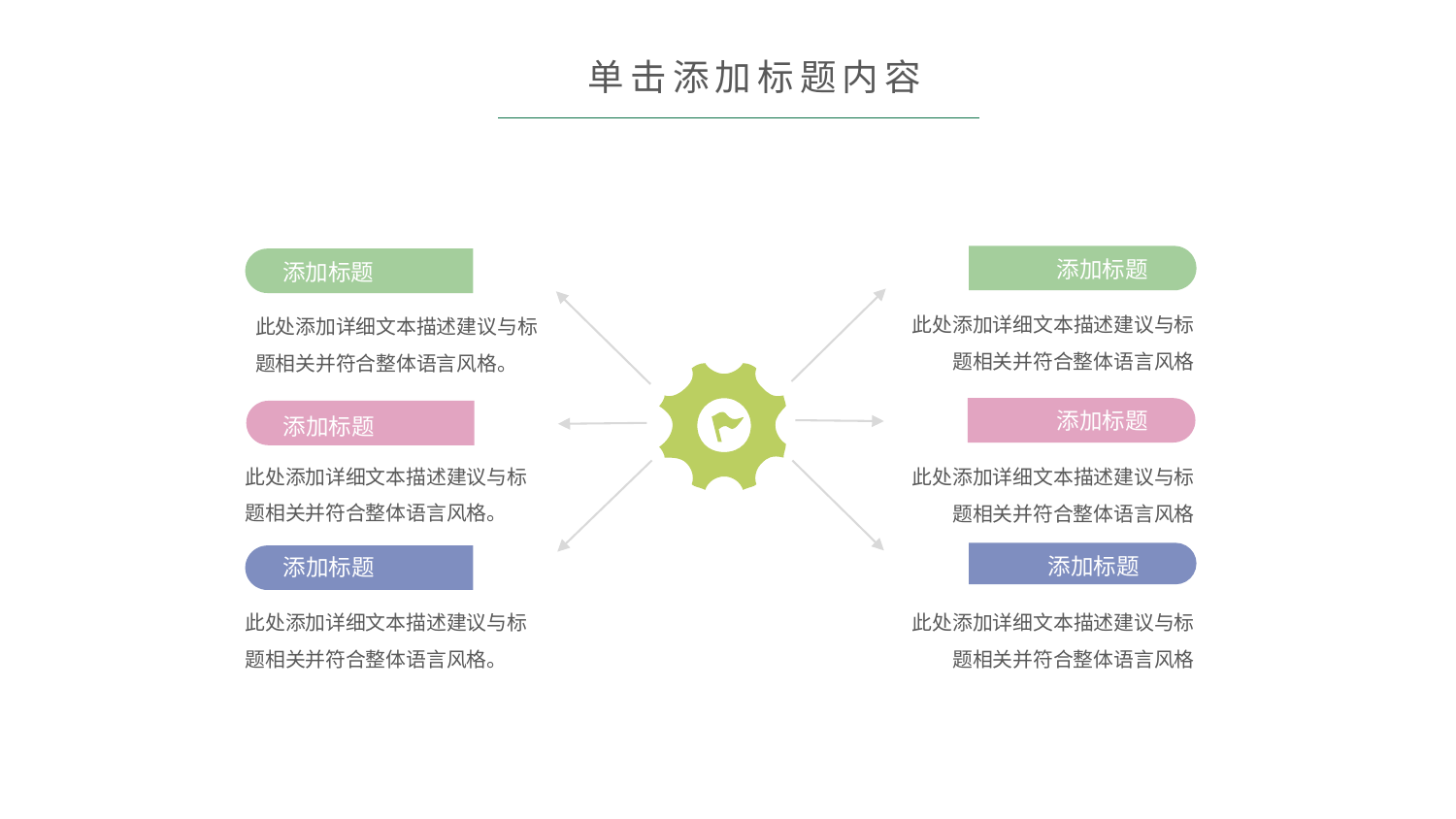

单击添加标题内容

添加标题
添加标题
此处添加详细文本描述建议与标题相关并符合整体语言风格
此处添加详细文本描述建议与标题相关并符合整体语言风格。

添加标题
添加标题
此处添加详细文本描述建议与标题相关并符合整体语言风格。
此处添加详细文本描述建议与标题相关并符合整体语言风格

添加标题
添加标题
此处添加详细文本描述建议与标题相关并符合整体语言风格。
此处添加详细文本描述建议与标题相关并符合整体语言风格